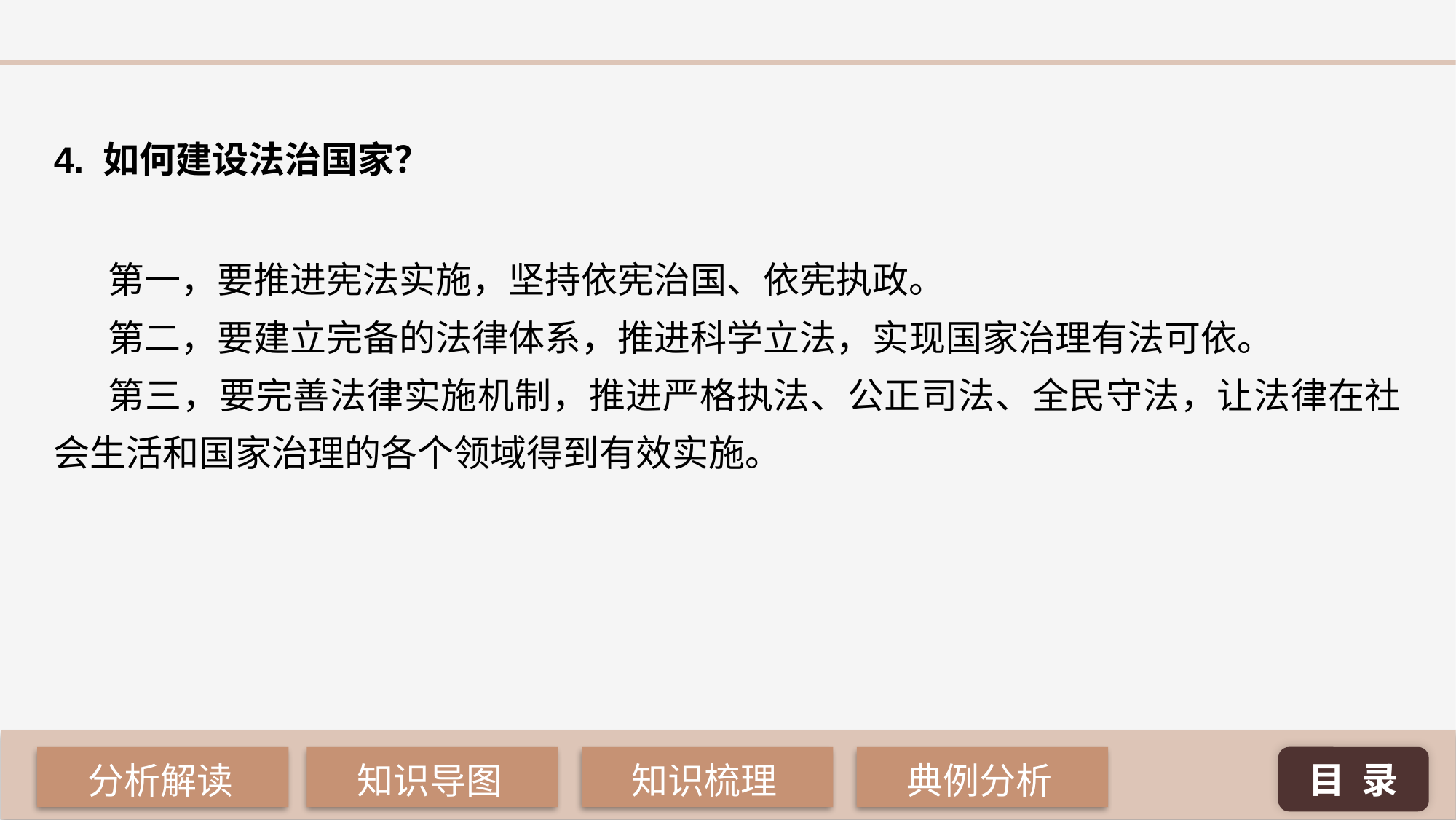

4. 如何建设法治国家？
第一，要推进宪法实施，坚持依宪治国、依宪执政。
第二，要建立完备的法律体系，推进科学立法，实现国家治理有法可依。
第三，要完善法律实施机制，推进严格执法、公正司法、全民守法，让法律在社会生活和国家治理的各个领域得到有效实施。